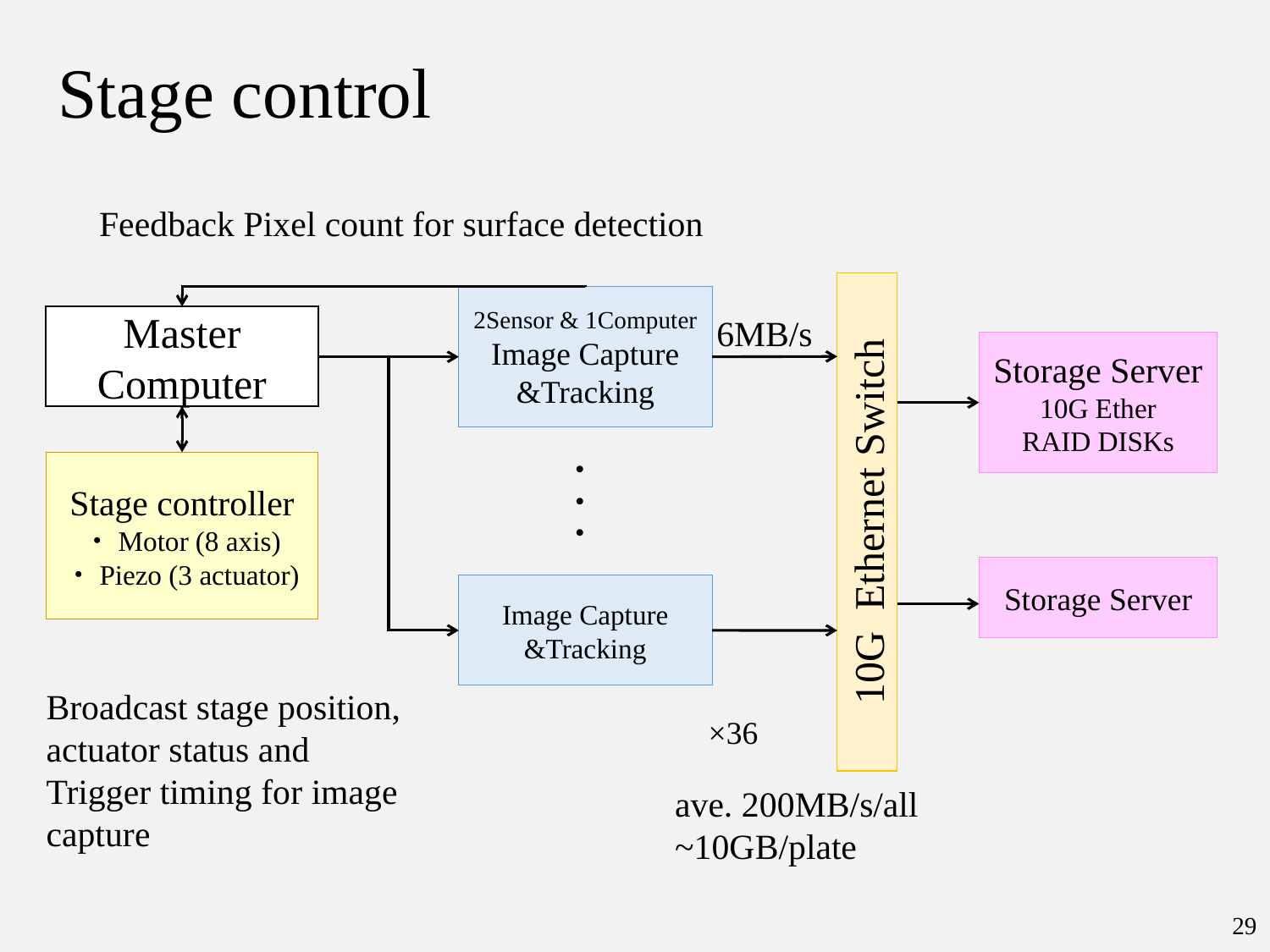

# Stage control
Feedback Pixel count for surface detection
2Sensor & 1Computer
Image Capture &Tracking
6MB/s
Master Computer
Storage Server
10G Ether
RAID DISKs
Stage controller
・Motor (8 axis)
・Piezo (3 actuator)
・・・
10G  Ethernet Switch
Storage Server
Image Capture &Tracking
Broadcast stage position, actuator status and Trigger timing for image capture
×36
ave. 200MB/s/all
~10GB/plate
29